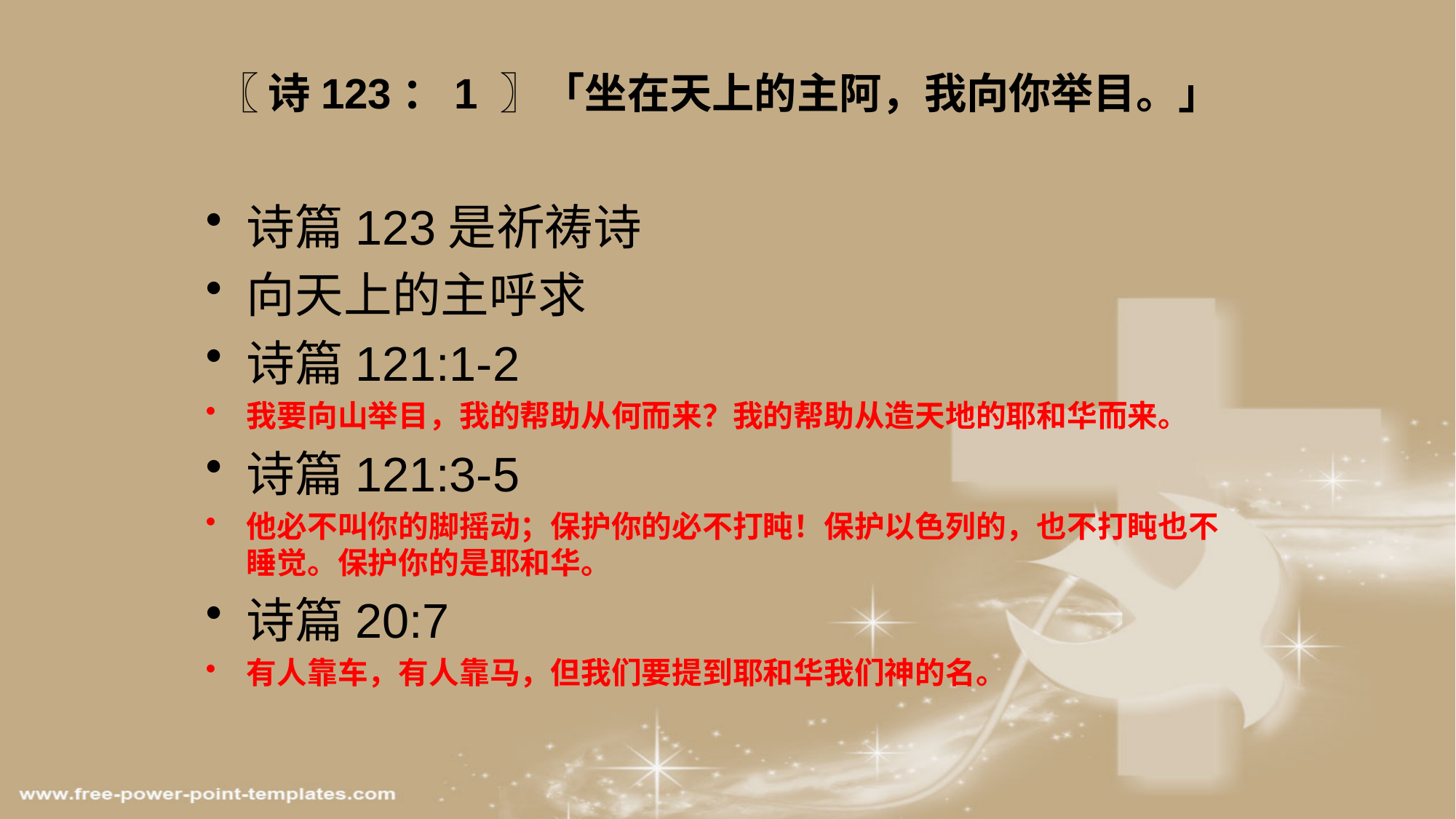

# 〖 诗123：1 〗「坐在天上的主阿，我向你举目。」
诗篇123是祈祷诗
向天上的主呼求
诗篇121:1-2
我要向山举目，我的帮助从何而来？我的帮助从造天地的耶和华而来。
诗篇121:3-5
他必不叫你的脚摇动；保护你的必不打盹！保护以色列的，也不打盹也不睡觉。保护你的是耶和华。
诗篇20:7
有人靠车，有人靠马，但我们要提到耶和华我们神的名。